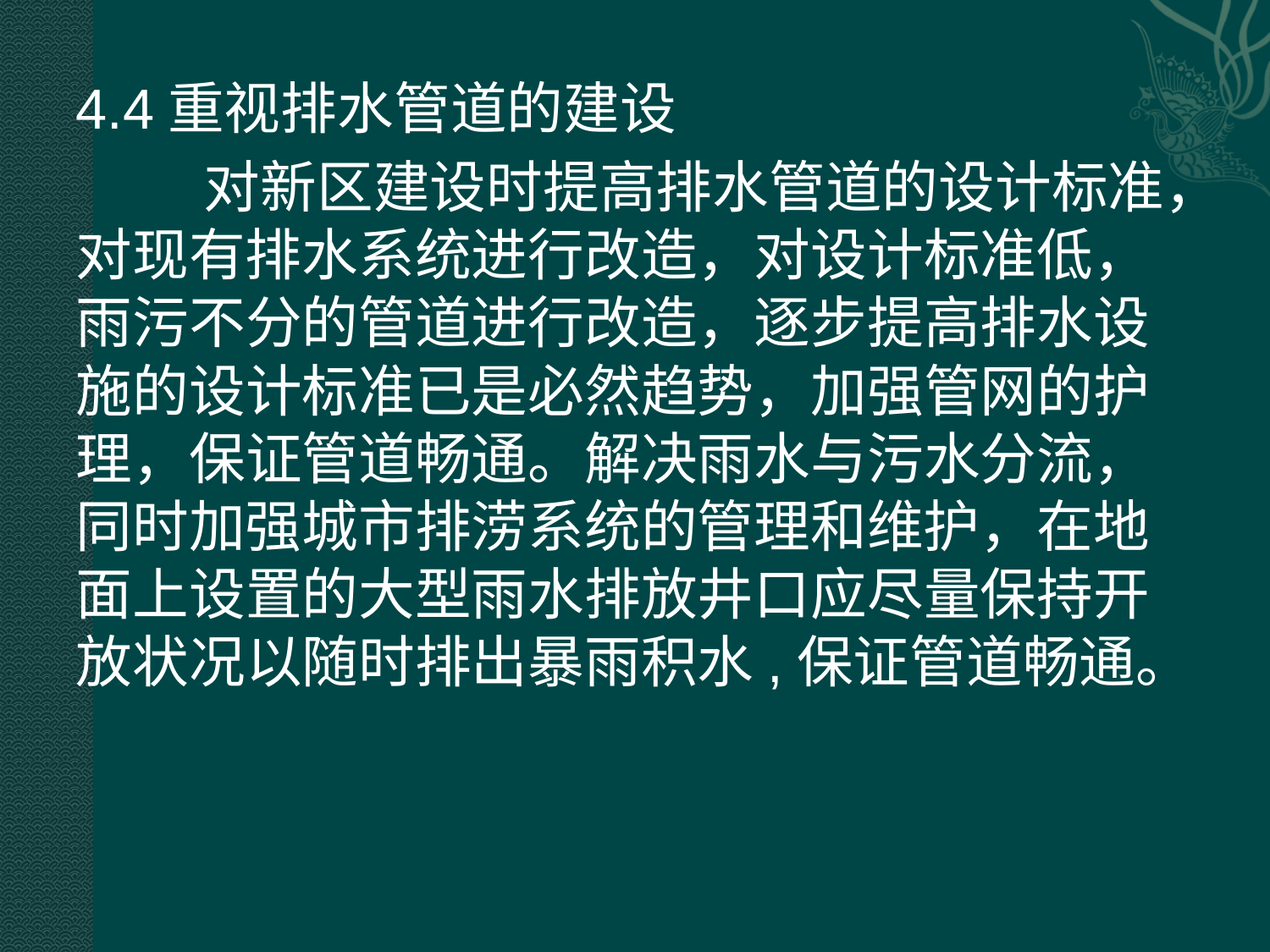

4.4重视排水管道的建设
         对新区建设时提高排水管道的设计标准，对现有排水系统进行改造，对设计标准低，雨污不分的管道进行改造，逐步提高排水设施的设计标准已是必然趋势，加强管网的护理，保证管道畅通。解决雨水与污水分流，同时加强城市排涝系统的管理和维护，在地面上设置的大型雨水排放井口应尽量保持开放状况以随时排出暴雨积水,保证管道畅通。